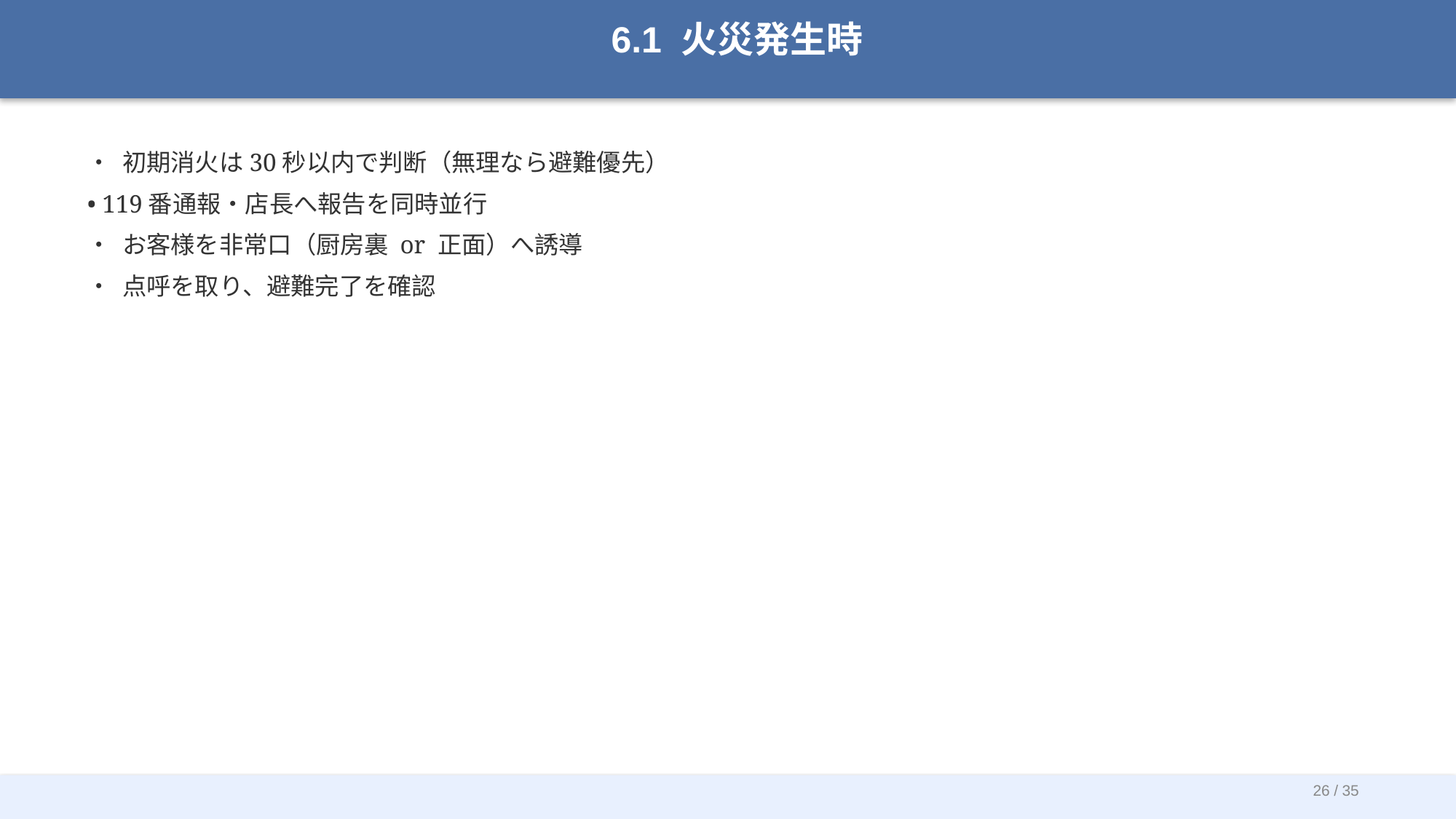

6.1 火災発生時
• 初期消火は30秒以内で判断（無理なら避難優先）
• 119番通報・店長へ報告を同時並行
• お客様を非常口（厨房裏 or 正面）へ誘導
• 点呼を取り、避難完了を確認

26 / 35